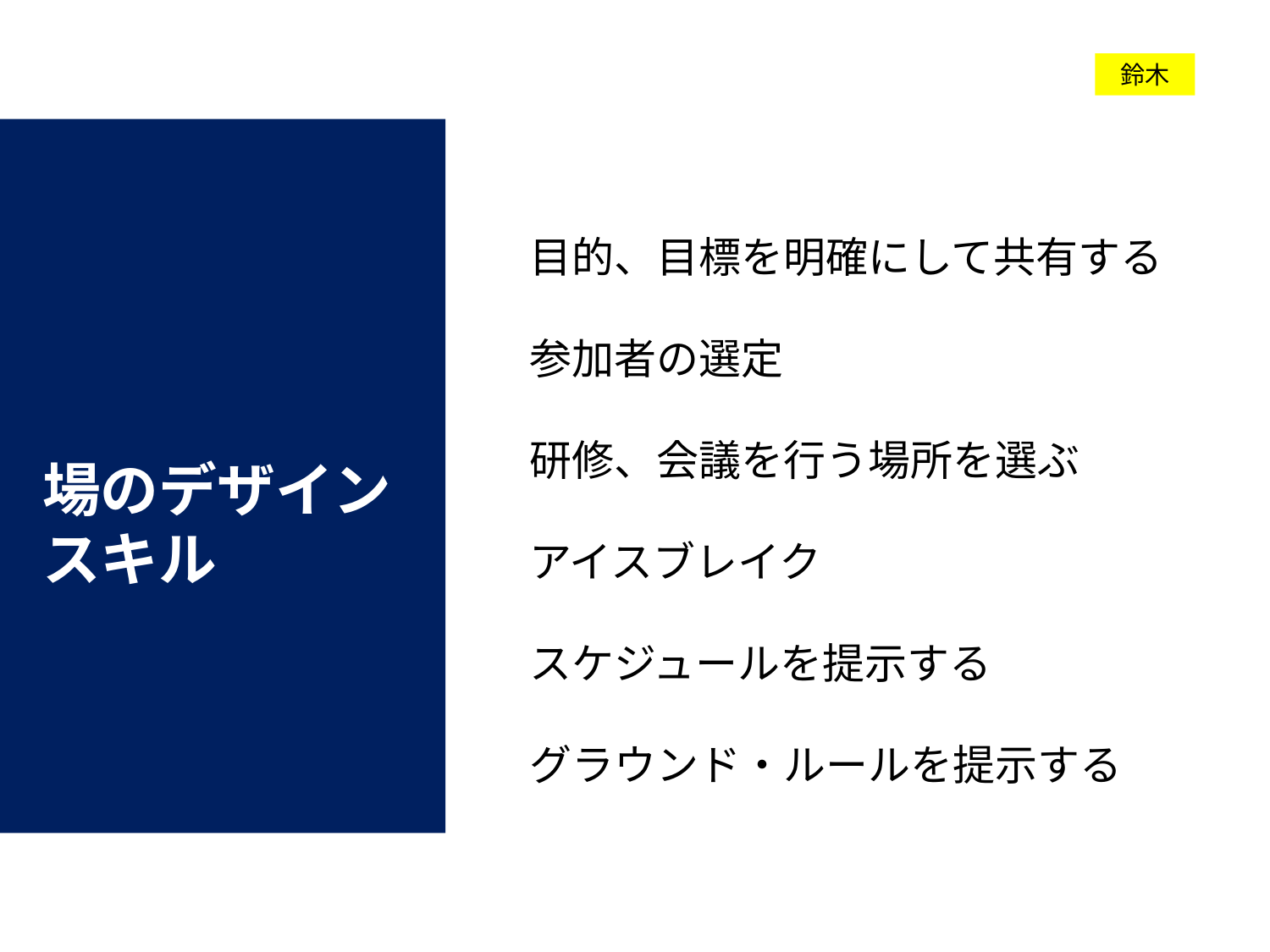

鈴木

目的、目標を明確にして共有する

参加者の選定

研修、会議を行う場所を選ぶ

アイスブレイク

スケジュールを提示する

グラウンド・ルールを提示する
場のデザイン
スキル